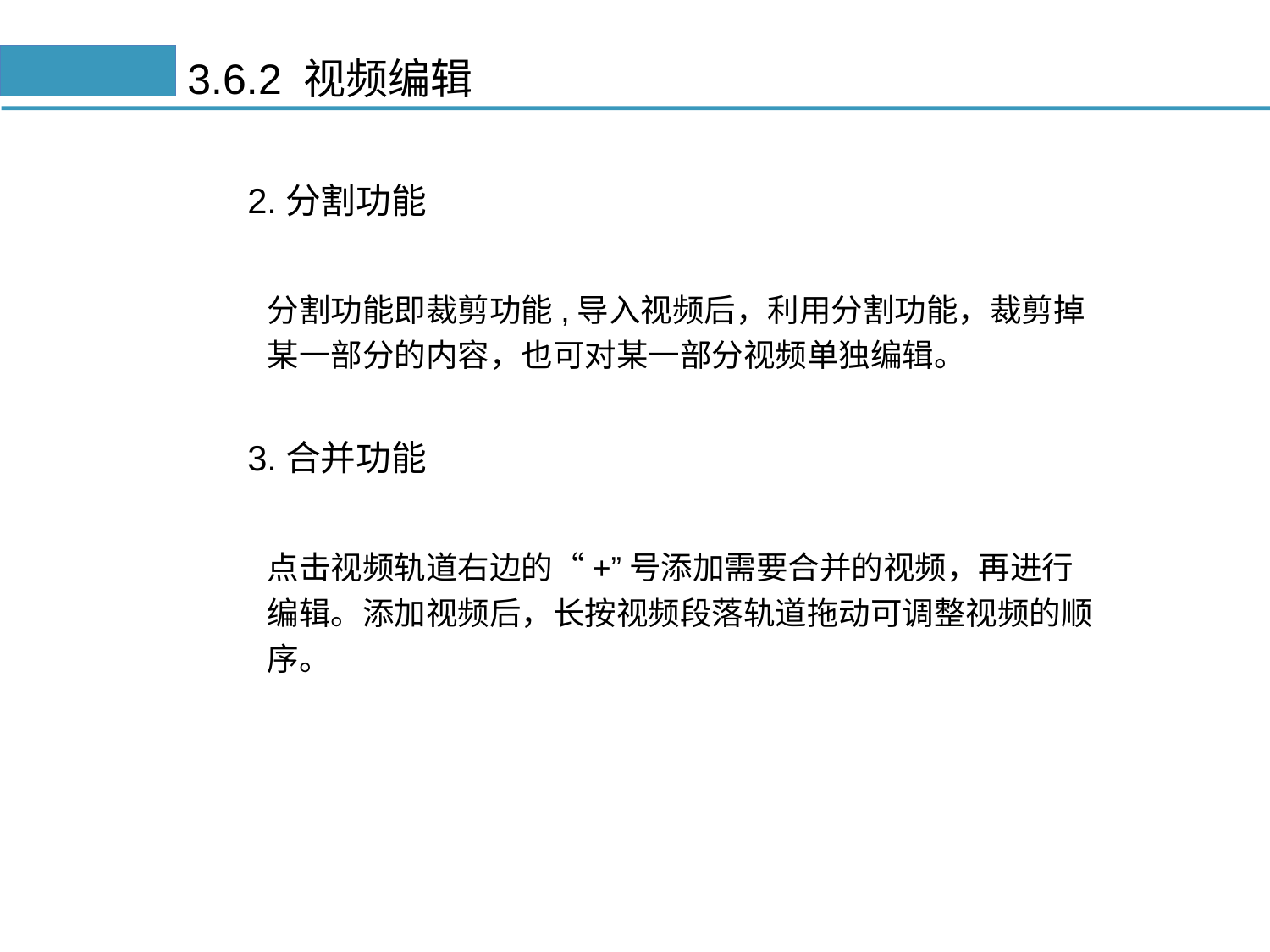

# 3.6.2 视频编辑
2.分割功能
分割功能即裁剪功能,导入视频后，利用分割功能，裁剪掉某一部分的内容，也可对某一部分视频单独编辑。
3.合并功能
点击视频轨道右边的“+”号添加需要合并的视频，再进行编辑。添加视频后，长按视频段落轨道拖动可调整视频的顺序。